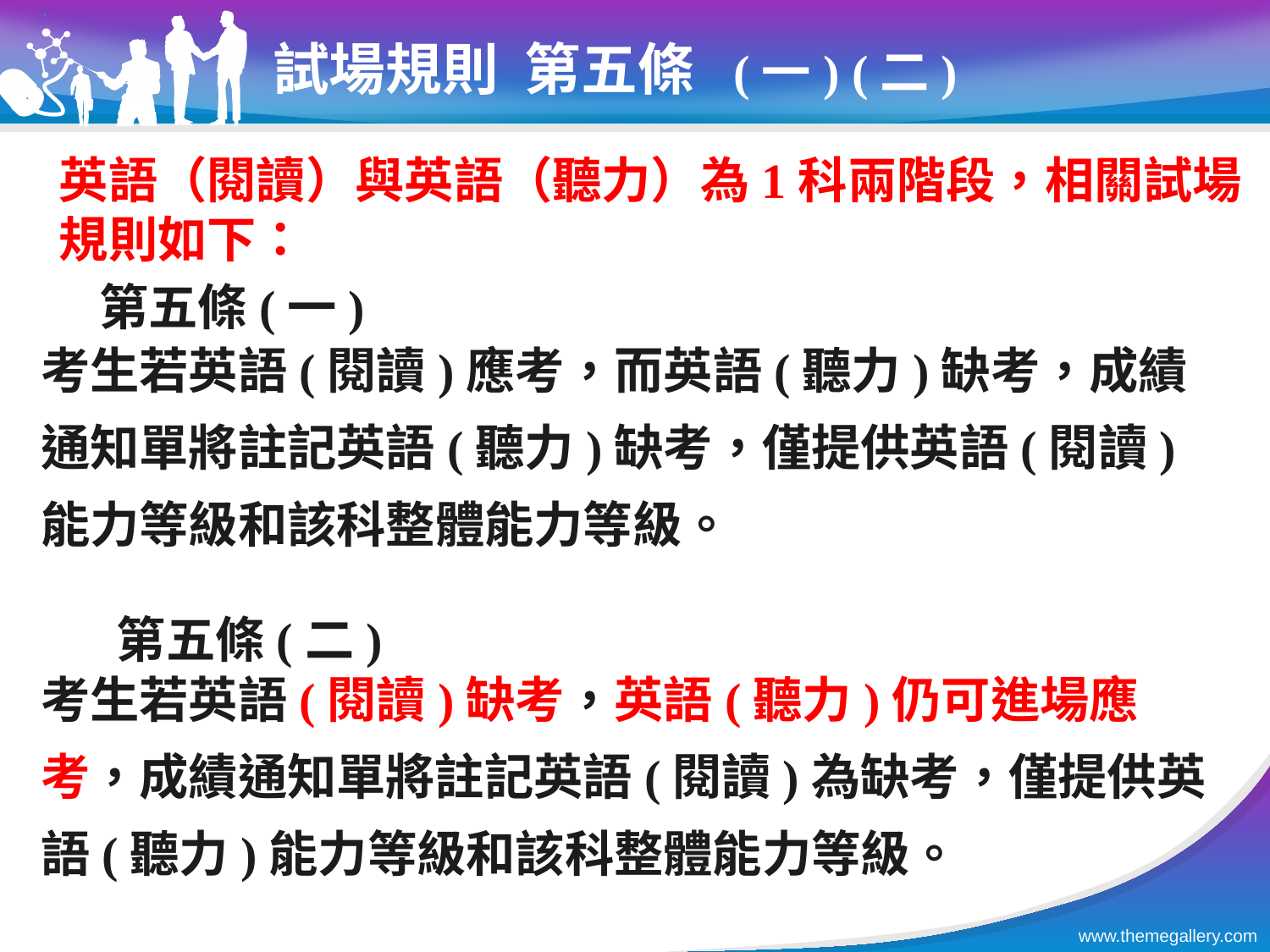

試場規則  第五條  (一) (二)
英語（閱讀）與英語（聽力）為1科兩階段，相關試場規則如下：

考生若英語(閱讀)應考，而英語(聽力)缺考，成績通知單將註記英語(聽力)缺考，僅提供英語(閱讀)能力等級和該科整體能力等級。

考生若英語(閱讀)缺考，英語(聽力)仍可進場應考，成績通知單將註記英語(閱讀)為缺考，僅提供英語(聽力)能力等級和該科整體能力等級。
第五條(一)
第五條(二)